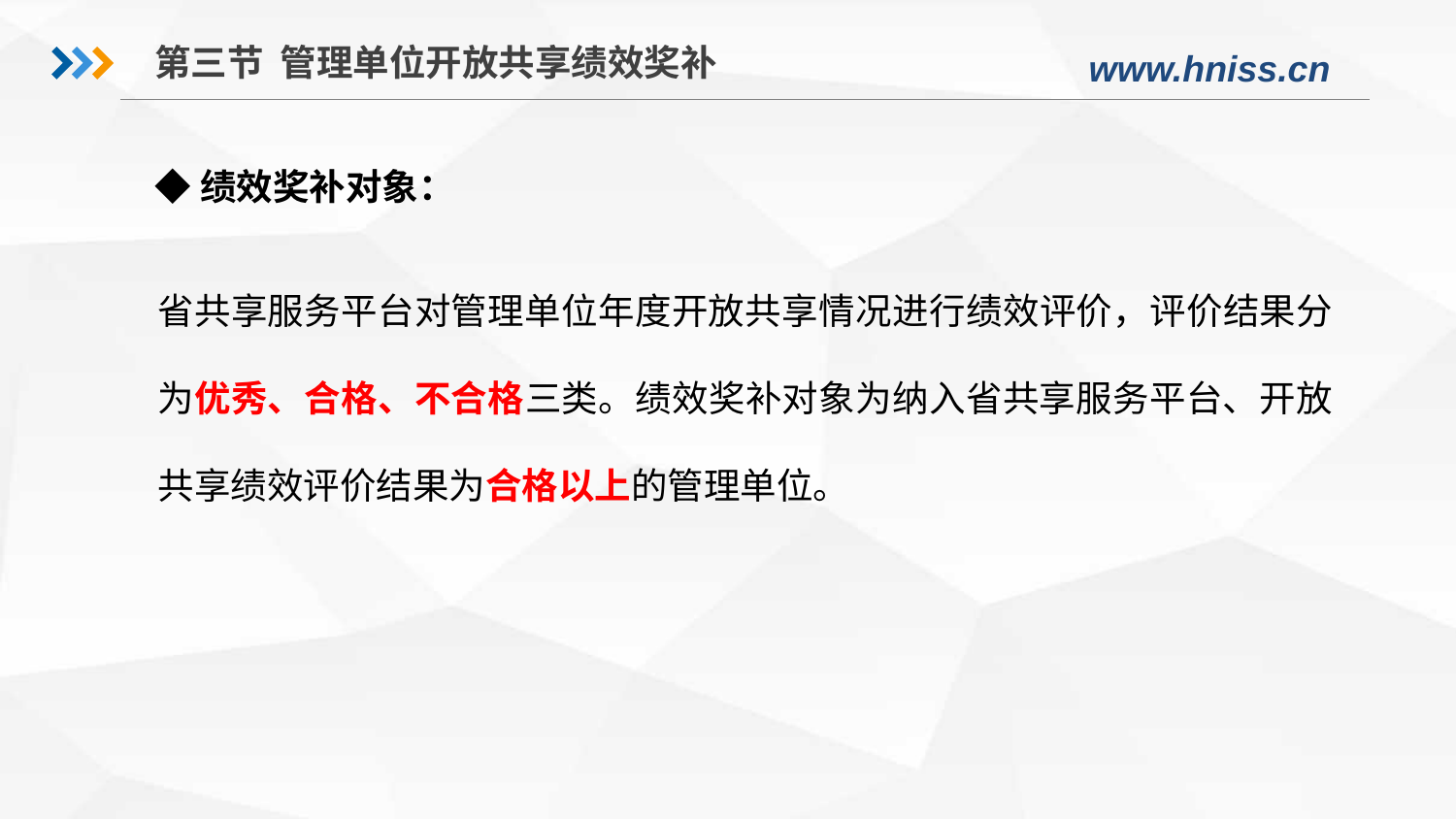

第三节  管理单位开放共享绩效奖补
◆绩效奖补对象：
省共享服务平台对管理单位年度开放共享情况进行绩效评价，评价结果分为优秀、合格、不合格三类。绩效奖补对象为纳入省共享服务平台、开放共享绩效评价结果为合格以上的管理单位。